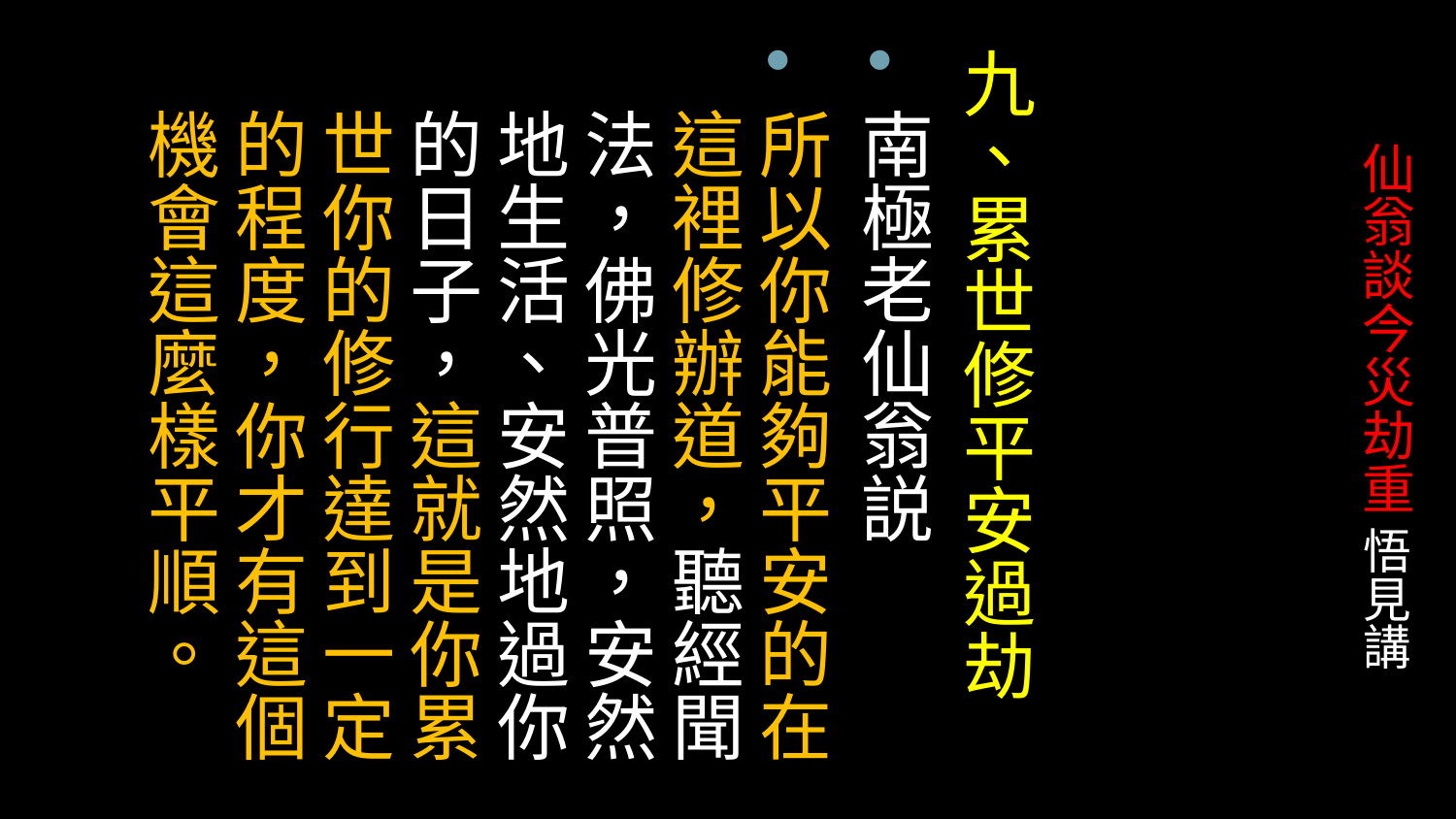

# 仙翁談今災劫重 悟見講
九、累世修平安過劫
南極老仙翁説
所以你能夠平安的在這裡修辦道，聽經聞法，佛光普照，安然地生活、安然地過你的日子，這就是你累世你的修行達到一定的程度，你才有這個機會這麼樣平順。